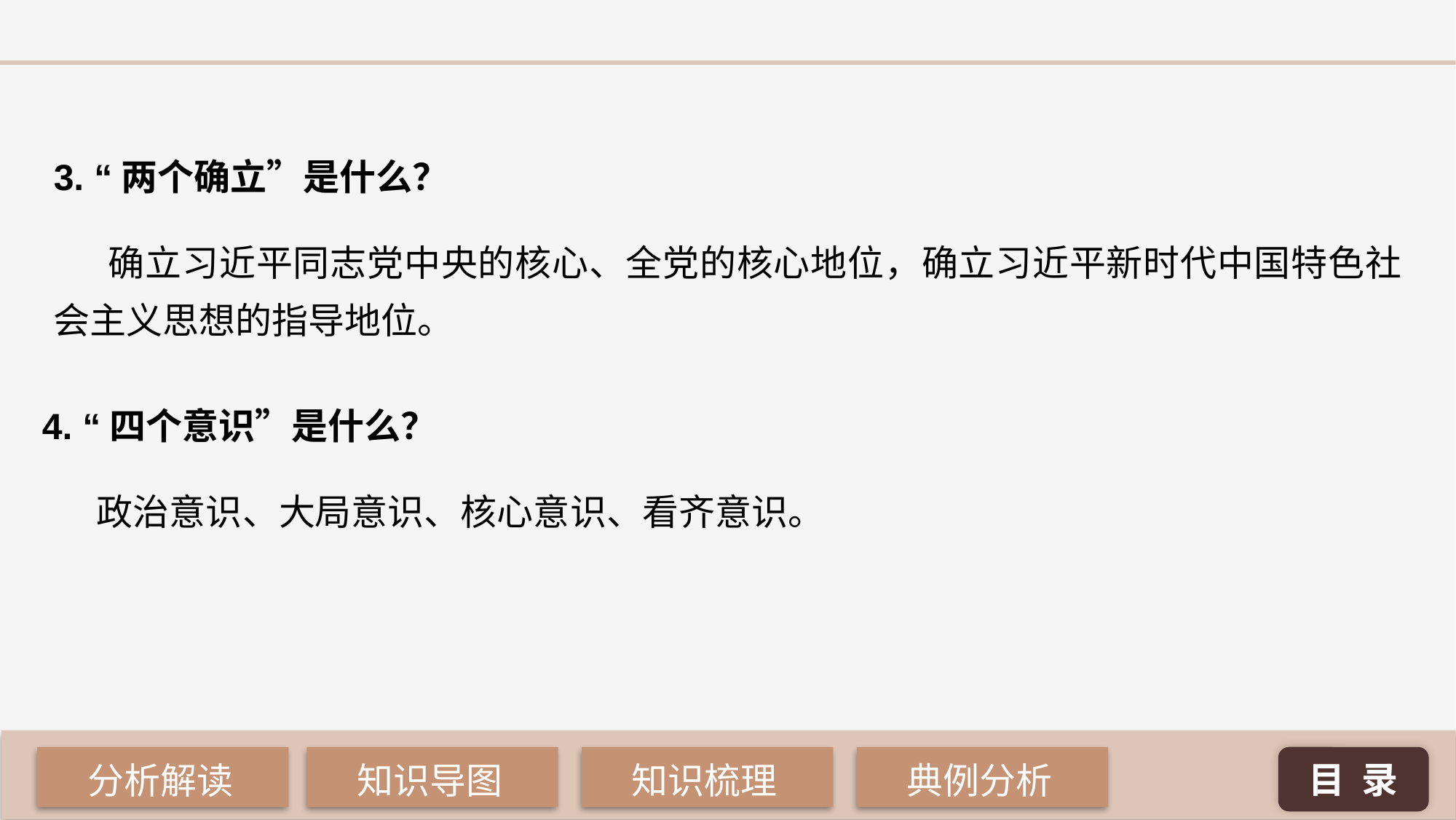

3. “两个确立”是什么？
确立习近平同志党中央的核心、全党的核心地位，确立习近平新时代中国特色社会主义思想的指导地位。
4. “四个意识”是什么？
政治意识、大局意识、核心意识、看齐意识。